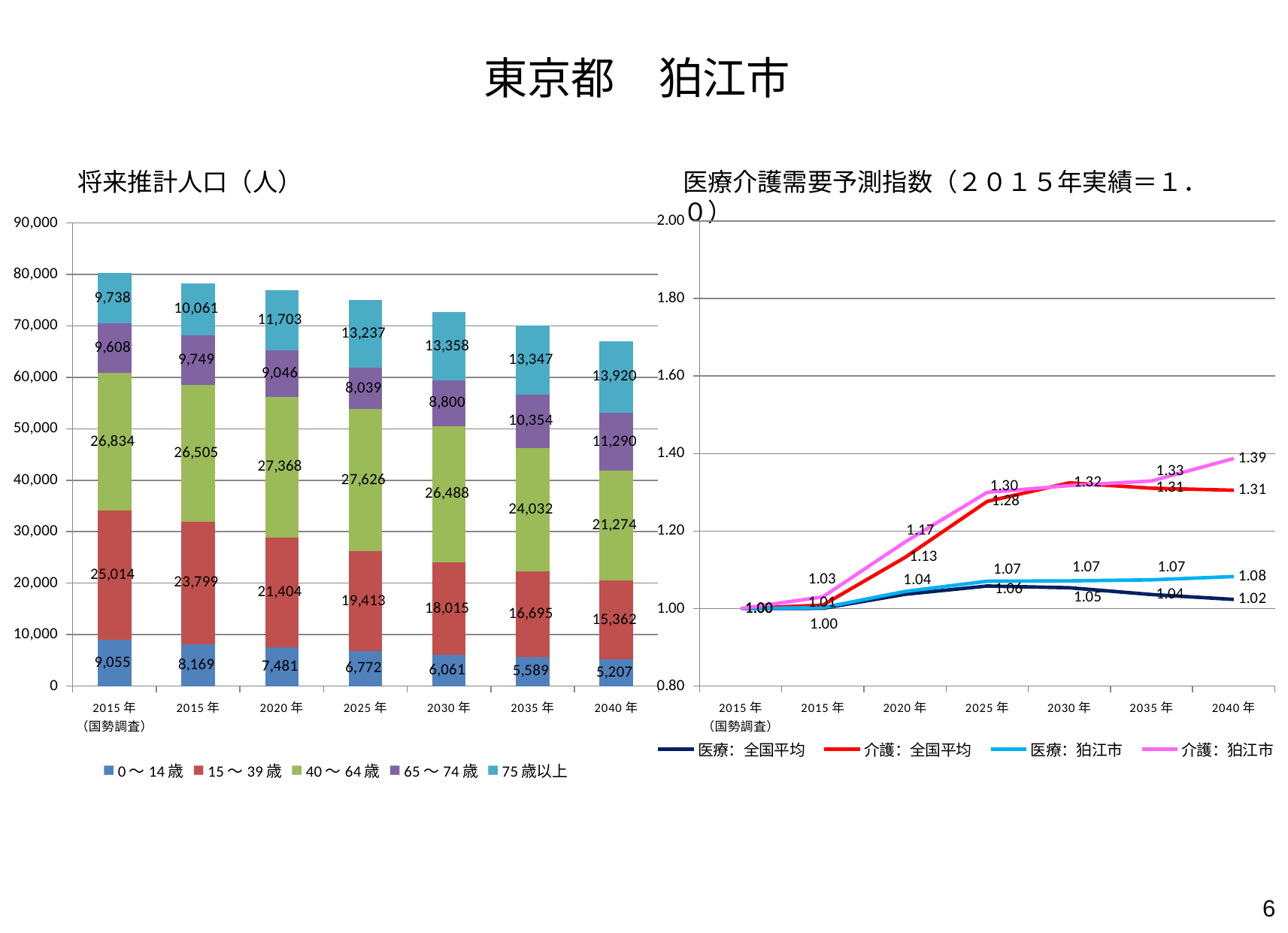

# 東京都　狛江市
将来推計人口（人）
医療介護需要予測指数（２０１５年実績＝１．０）

### Chart

| Category | 医療：全国平均 | 介護：全国平均 | 医療：狛江市 | 介護：狛江市 |
|---|---|---|---|---|
| 2015年
（国勢調査） | 1.0 | 1.0 | 1.0 | 1.0 |
| 2015年 | 1.0006074720392848 | 1.0089050361776748 | 1.0023195100694486 | 1.030135884942571 |
| 2020年 | 1.0368168846692272 | 1.1320467941536208 | 1.0441283371047356 | 1.1717523622416532 |
| 2025年 | 1.0581331216521488 | 1.2765544333111372 | 1.070534991968672 | 1.29998732166583 |
| 2030年 | 1.0536675723517073 | 1.3245394120809264 | 1.0714964064203725 | 1.3173112860881566 |
| 2035年 | 1.0361428747104418 | 1.3106139647888135 | 1.0740767880940936 | 1.329327357680545 |
| 2040年 | 1.0236067591232592 | 1.3053202779930246 | 1.082548764426102 | 1.387404538843633 |

### Chart

| Category | 0～14歳 | 15～39歳 | 40～64歳 | 65～74歳 | 75歳以上 |
|---|---|---|---|---|---|
| 2015年
（国勢調査） | 9055.0 | 25014.0 | 26834.0 | 9608.0 | 9738.0 |
| 2015年 | 8169.0 | 23799.0 | 26505.0 | 9749.0 | 10061.0 |
| 2020年 | 7481.0 | 21404.0 | 27368.0 | 9046.0 | 11703.0 |
| 2025年 | 6772.0 | 19413.0 | 27626.0 | 8039.0 | 13237.0 |
| 2030年 | 6061.0 | 18015.0 | 26488.0 | 8800.0 | 13358.0 |
| 2035年 | 5589.0 | 16695.0 | 24032.0 | 10354.0 | 13347.0 |
| 2040年 | 5207.0 | 15362.0 | 21274.0 | 11290.0 | 13920.0 |
6